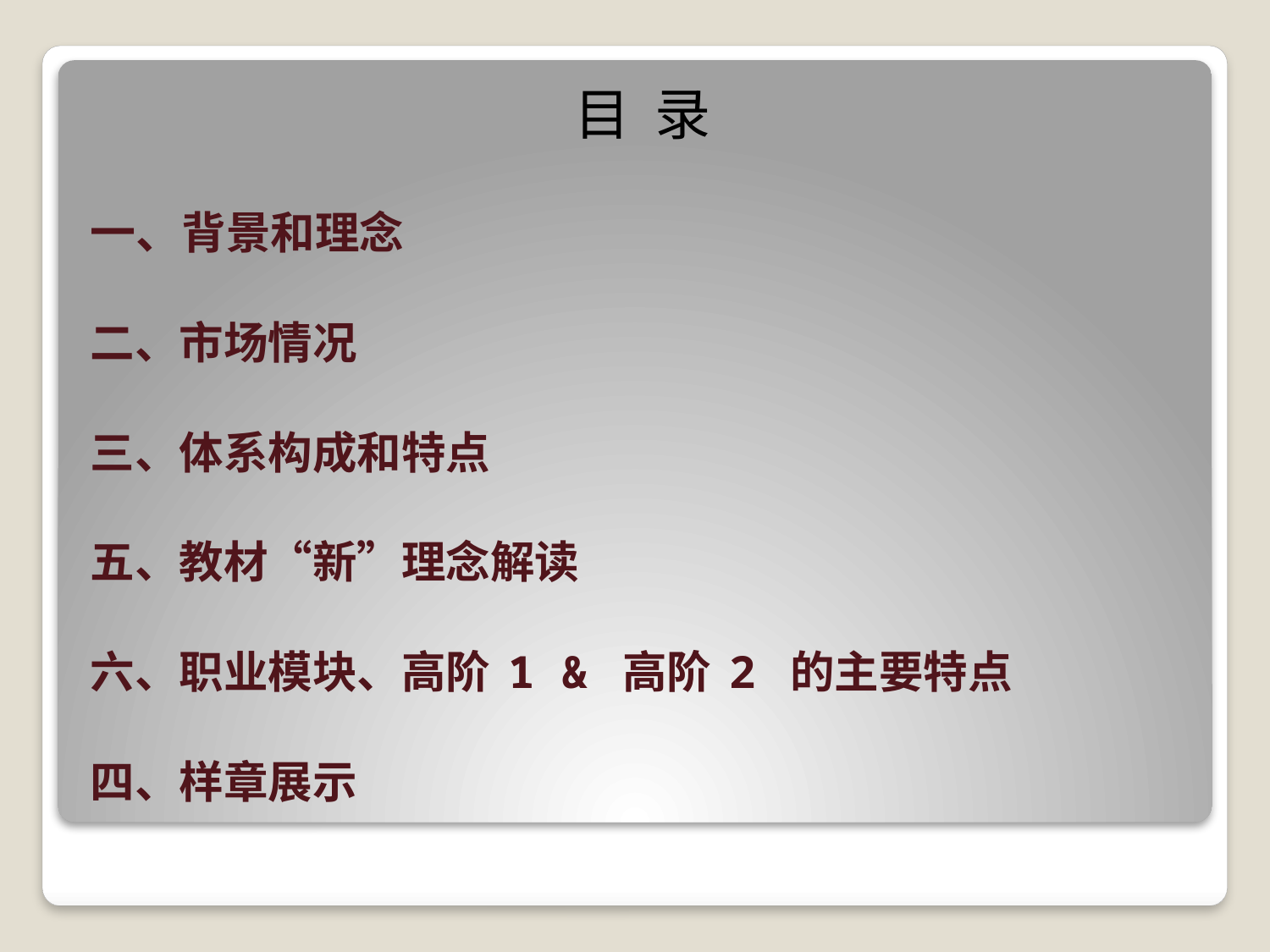

目  录
一、背景和理念
二、市场情况
三、体系构成和特点
五、教材“新”理念解读
六、职业模块、高阶 1 & 高阶 2 的主要特点
四、样章展示